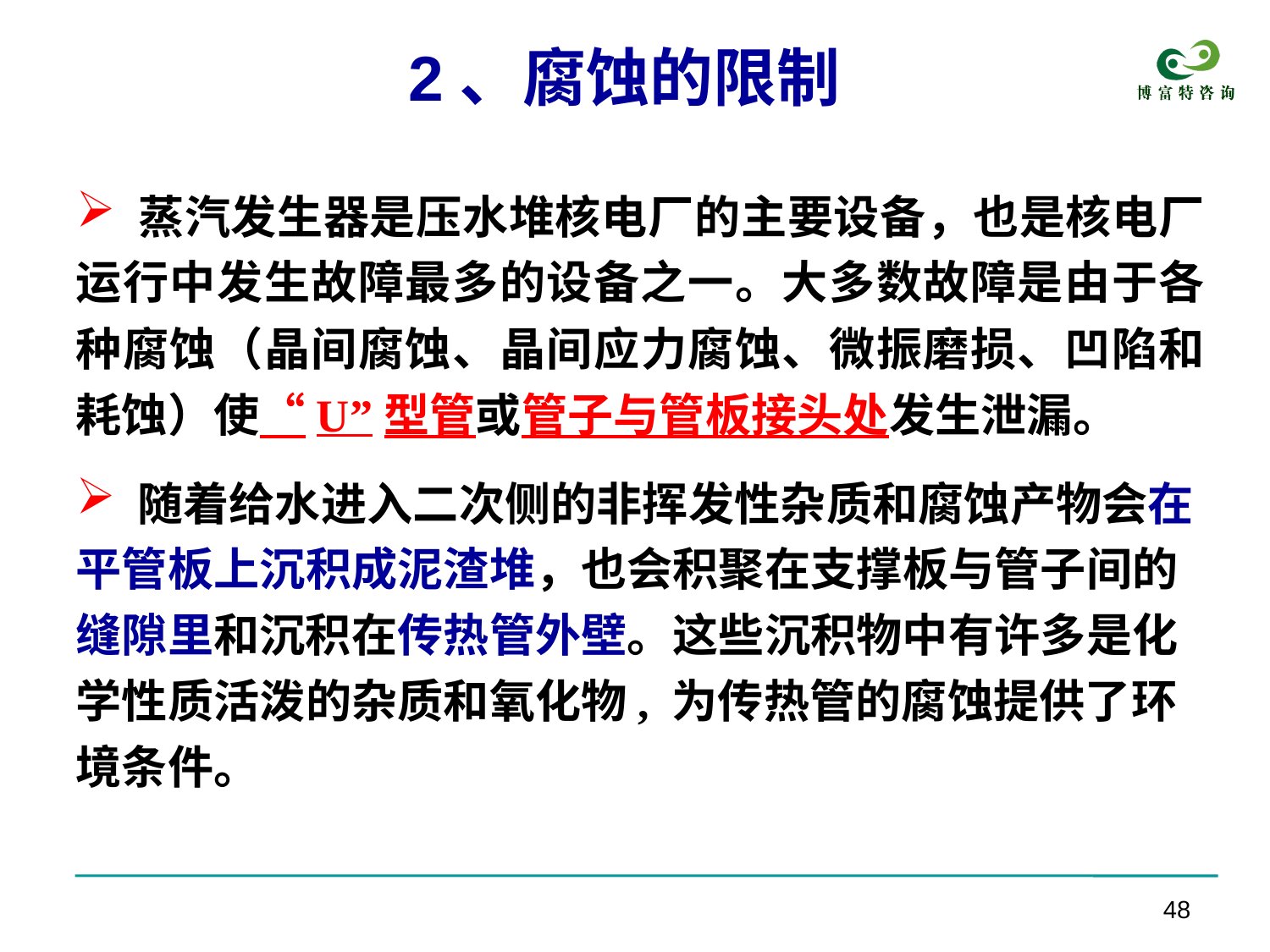

2、腐蚀的限制
 蒸汽发生器是压水堆核电厂的主要设备，也是核电厂运行中发生故障最多的设备之一。大多数故障是由于各种腐蚀（晶间腐蚀、晶间应力腐蚀、微振磨损、凹陷和耗蚀）使“U”型管或管子与管板接头处发生泄漏。
 随着给水进入二次侧的非挥发性杂质和腐蚀产物会在平管板上沉积成泥渣堆，也会积聚在支撑板与管子间的缝隙里和沉积在传热管外壁。这些沉积物中有许多是化学性质活泼的杂质和氧化物, 为传热管的腐蚀提供了环境条件。